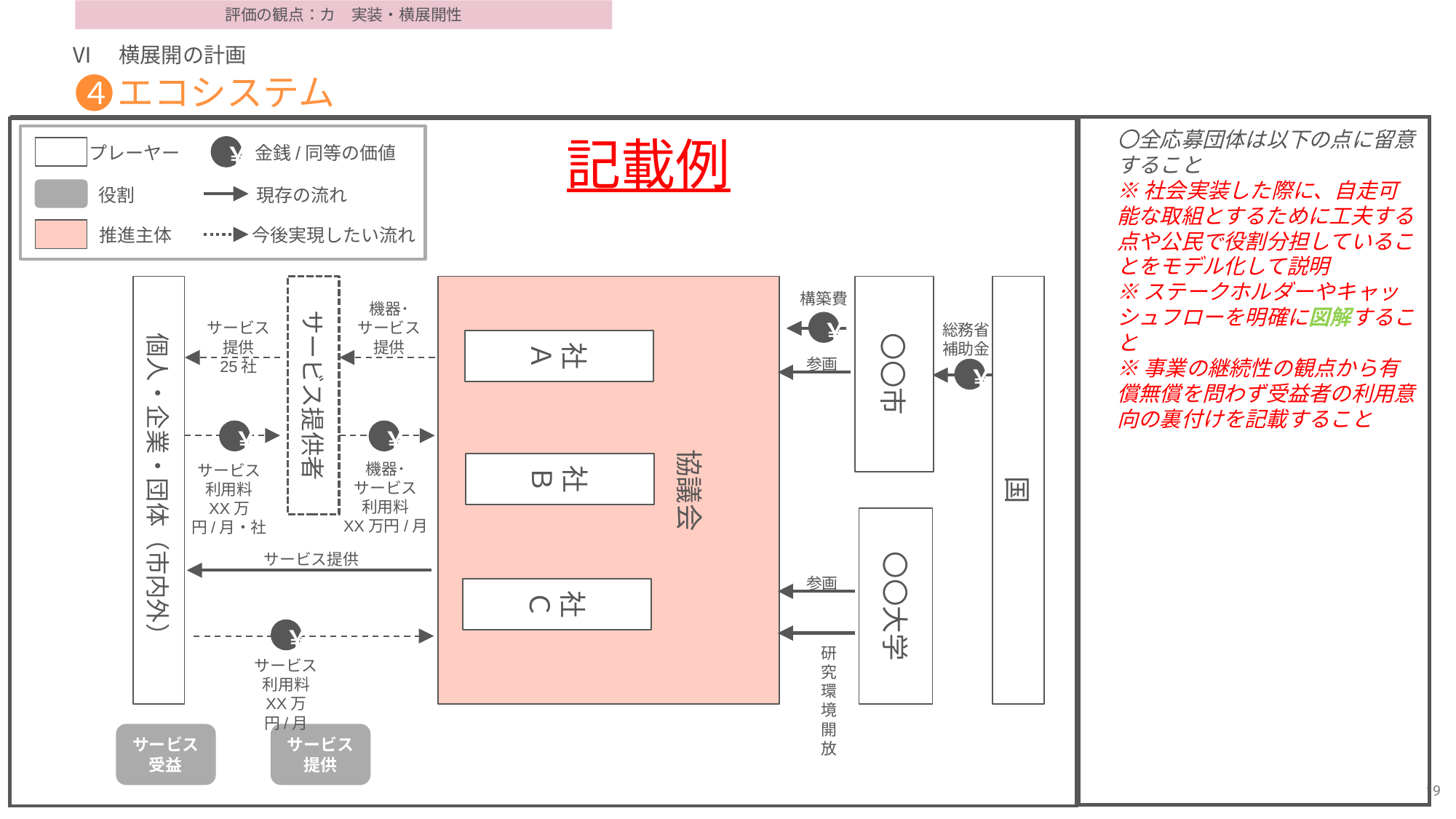

評価の観点：カ　実装・横展開性
Ⅵ　横展開の計画
# エコシステム
４

〇全応募団体は以下の点に留意すること
※社会実装した際に、自走可能な取組とするために工夫する点や公民で役割分担していることをモデル化して説明
※ステークホルダーやキャッシュフローを明確に図解すること
※事業の継続性の観点から有償無償を問わず受益者の利用意向の裏付けを記載すること
記載例

￥
プレーヤー
金銭/同等の価値

役割
現存の流れ

推進主体
今後実現したい流れ

協議会

国
個人・企業・団体（市内外）
サービス提供者
〇〇市
構築費
機器･
サービス
提供
￥
サービス
提供
25社
総務省
補助金
社
Ａ

参画
￥
￥
￥
機器･
サービス
利用料
XX万円/月
社
Ｂ
サービス
利用料
XX万円/月・社
〇〇大学
サービス提供
参画
社
Ｃ
￥
研究
環境
開放
サービス
利用料
XX万円/月
サービス
受益
サービス
提供